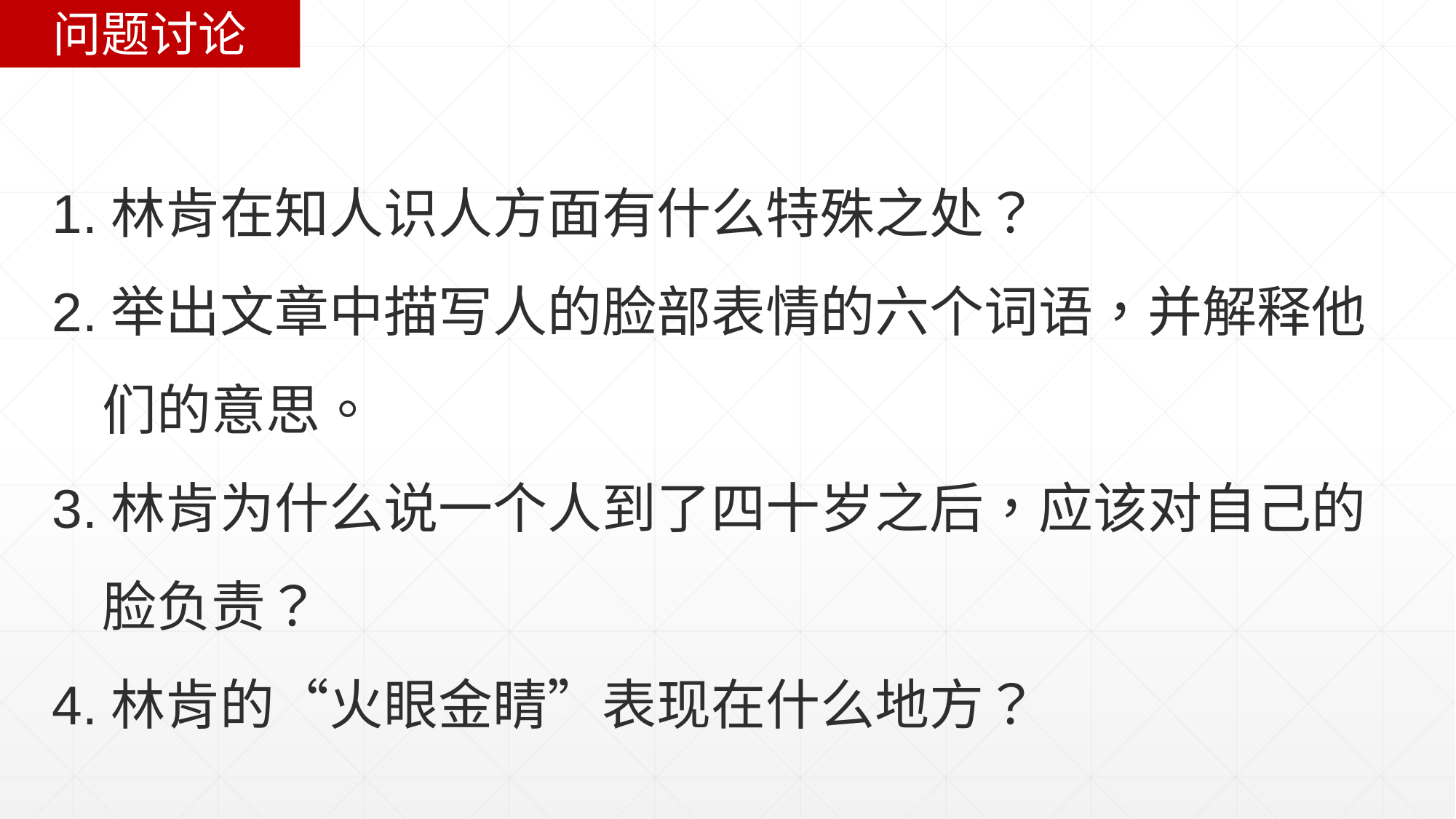

问题讨论
1.林肯在知人识人方面有什么特殊之处？
2.举出文章中描写人的脸部表情的六个词语，并解释他
   们的意思。
3.林肯为什么说一个人到了四十岁之后，应该对自己的
   脸负责？
4.林肯的“火眼金睛”表现在什么地方？